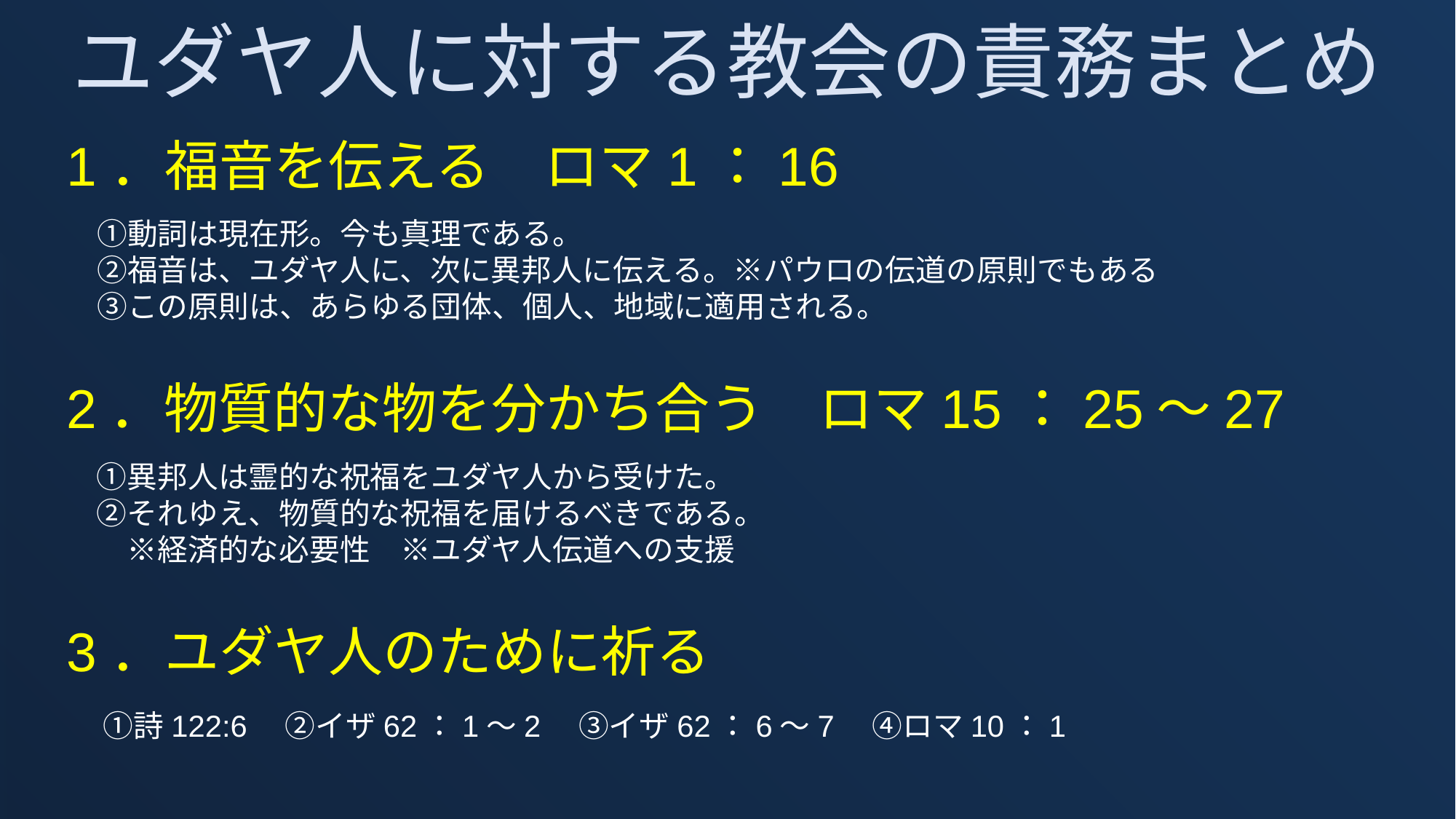

ユダヤ人に対する教会の責務まとめ
1．福音を伝える　ロマ1：16

　➀動詞は現在形。今も真理である。
　②福音は、ユダヤ人に、次に異邦人に伝える。※パウロの伝道の原則でもある
　③この原則は、あらゆる団体、個人、地域に適用される。
2．物質的な物を分かち合う　ロマ15：25～27

　➀異邦人は霊的な祝福をユダヤ人から受けた。
　②それゆえ、物質的な祝福を届けるべきである。
　　※経済的な必要性　※ユダヤ人伝道への支援
3．ユダヤ人のために祈る

　➀詩122:6　②イザ62：1～2　③イザ62：6～7　④ロマ10：1